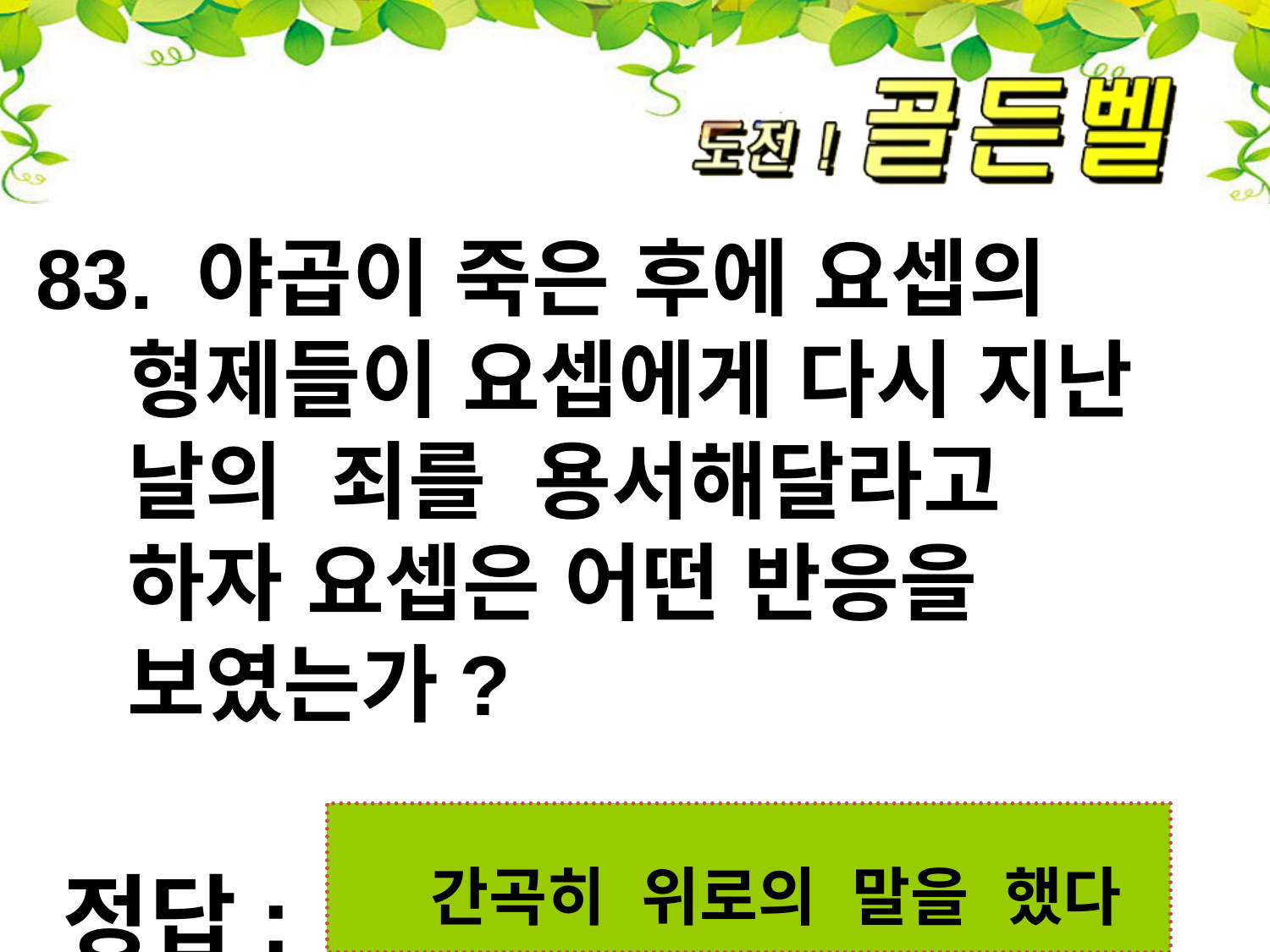

83. 야곱이 죽은 후에 요셉의
    형제들이 요셉에게 다시 지난
    날의  죄를  용서해달라고
    하자 요셉은 어떤 반응을
    보였는가?
첨성대

 간곡히  위로의  말을  했다

정답: